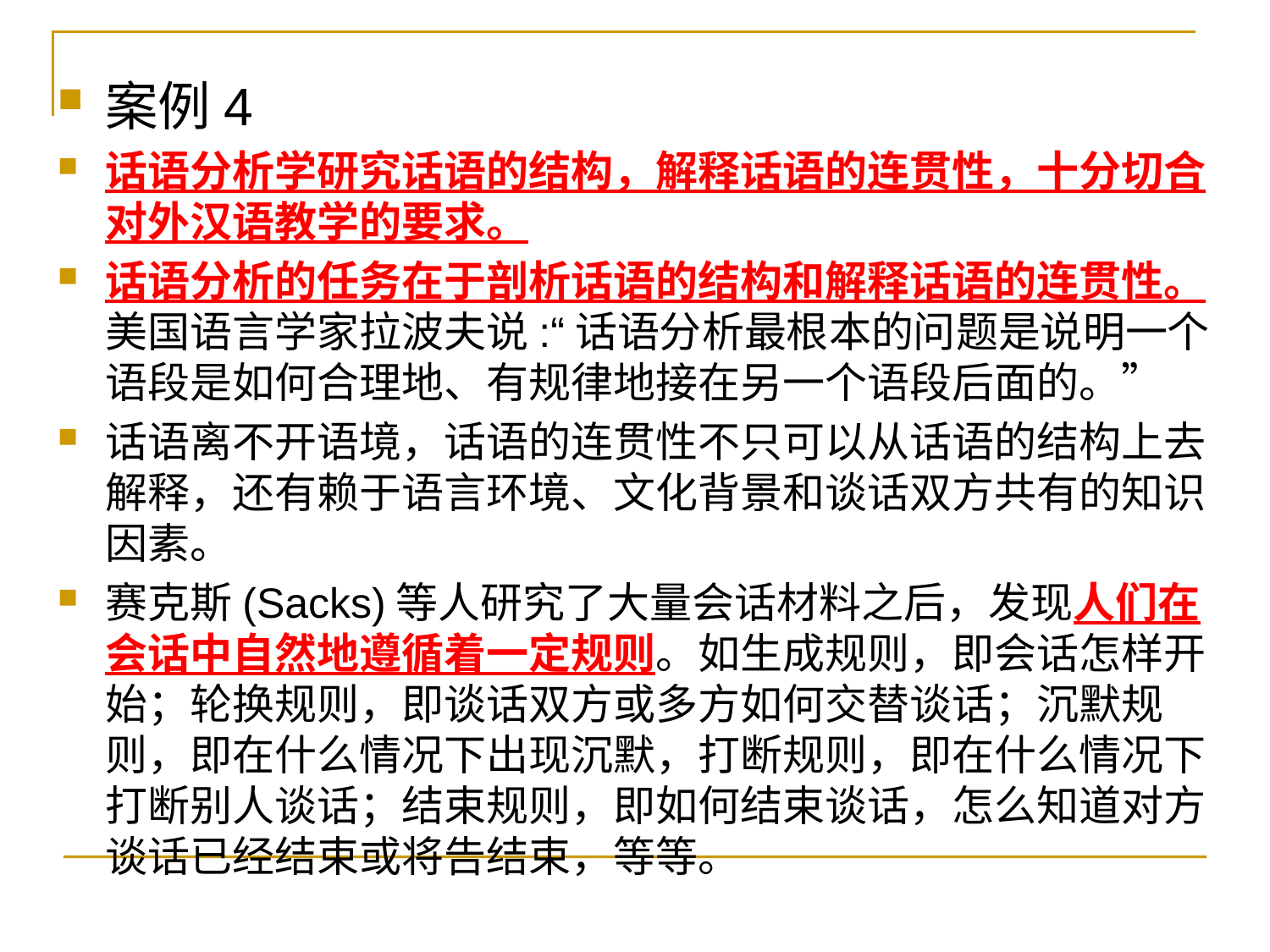

案例4
话语分析学研究话语的结构，解释话语的连贯性，十分切合对外汉语教学的要求。
话语分析的任务在于剖析话语的结构和解释话语的连贯性。美国语言学家拉波夫说:“话语分析最根本的问题是说明一个语段是如何合理地、有规律地接在另一个语段后面的。”
话语离不开语境，话语的连贯性不只可以从话语的结构上去解释，还有赖于语言环境、文化背景和谈话双方共有的知识因素。
赛克斯(Sacks)等人研究了大量会话材料之后，发现人们在会话中自然地遵循着一定规则。如生成规则，即会话怎样开始；轮换规则，即谈话双方或多方如何交替谈话；沉默规则，即在什么情况下出现沉默，打断规则，即在什么情况下打断别人谈话；结束规则，即如何结束谈话，怎么知道对方谈话已经结束或将告结束，等等。